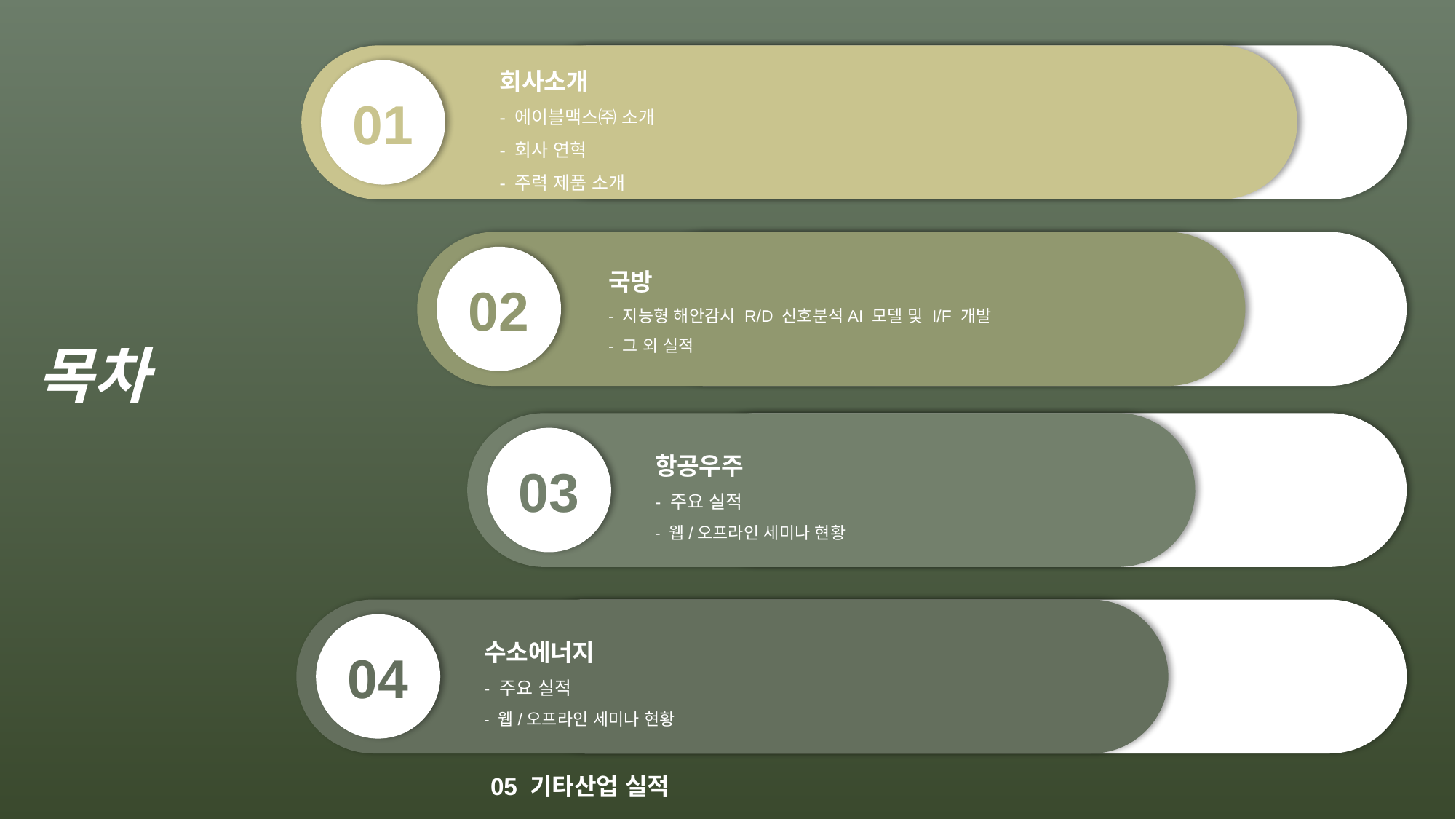

회사소개
- 에이블맥스㈜ 소개
- 회사 연혁
- 주력 제품 소개
01

02
국방
- 지능형 해안감시 R/D 신호분석AI 모델 및 I/F 개발
- 그 외 실적
목차

03
항공우주
- 주요 실적
- 웹/오프라인 세미나 현황

04
수소에너지
- 주요 실적
- 웹/오프라인 세미나 현황
05 기타산업 실적